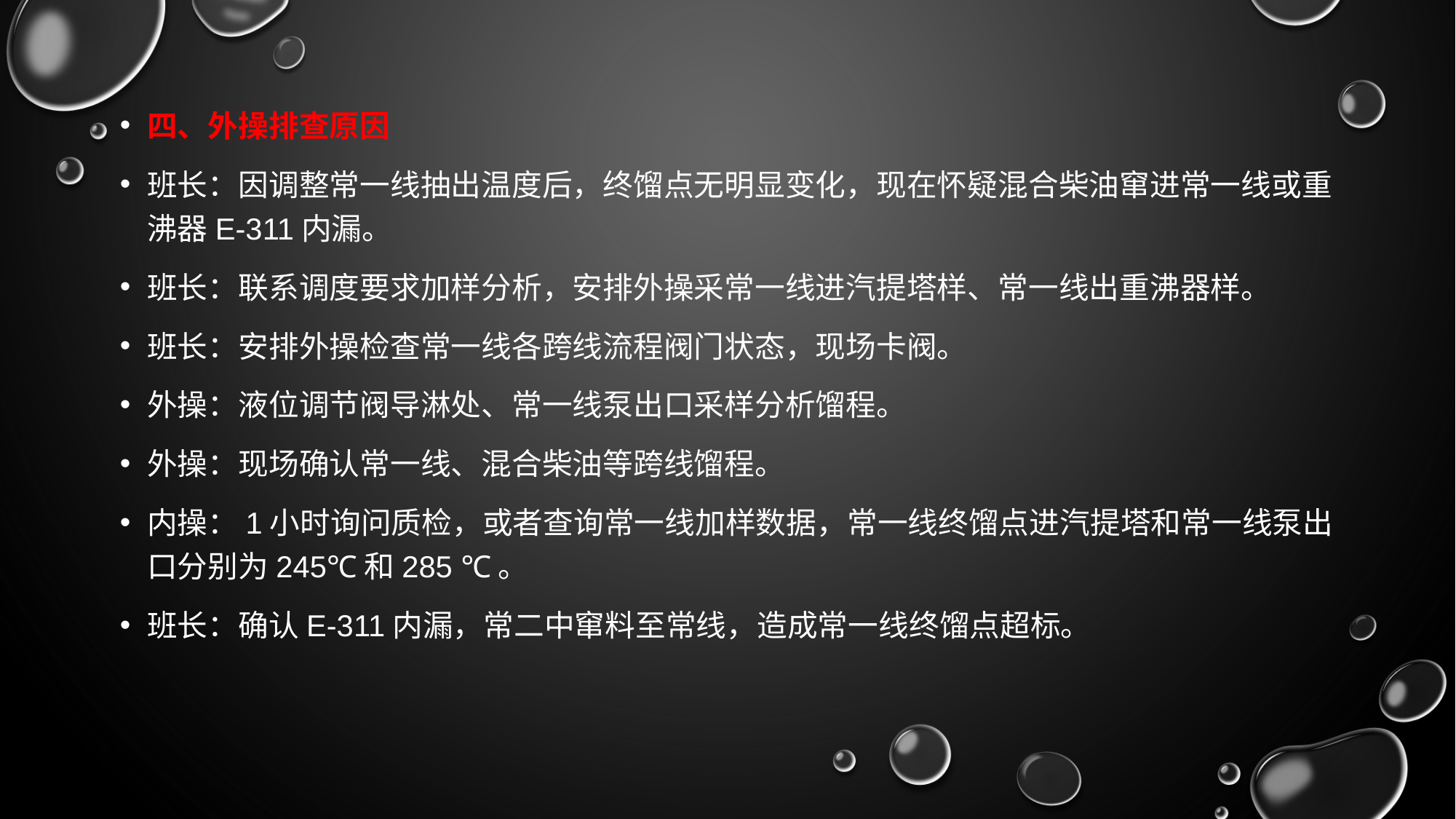

四、外操排查原因
班长：因调整常一线抽出温度后，终馏点无明显变化，现在怀疑混合柴油窜进常一线或重沸器E-311内漏。
班长：联系调度要求加样分析，安排外操采常一线进汽提塔样、常一线出重沸器样。
班长：安排外操检查常一线各跨线流程阀门状态，现场卡阀。
外操：液位调节阀导淋处、常一线泵出口采样分析馏程。
外操：现场确认常一线、混合柴油等跨线馏程。
内操：1小时询问质检，或者查询常一线加样数据，常一线终馏点进汽提塔和常一线泵出口分别为245℃和285 ℃。
班长：确认E-311内漏，常二中窜料至常线，造成常一线终馏点超标。